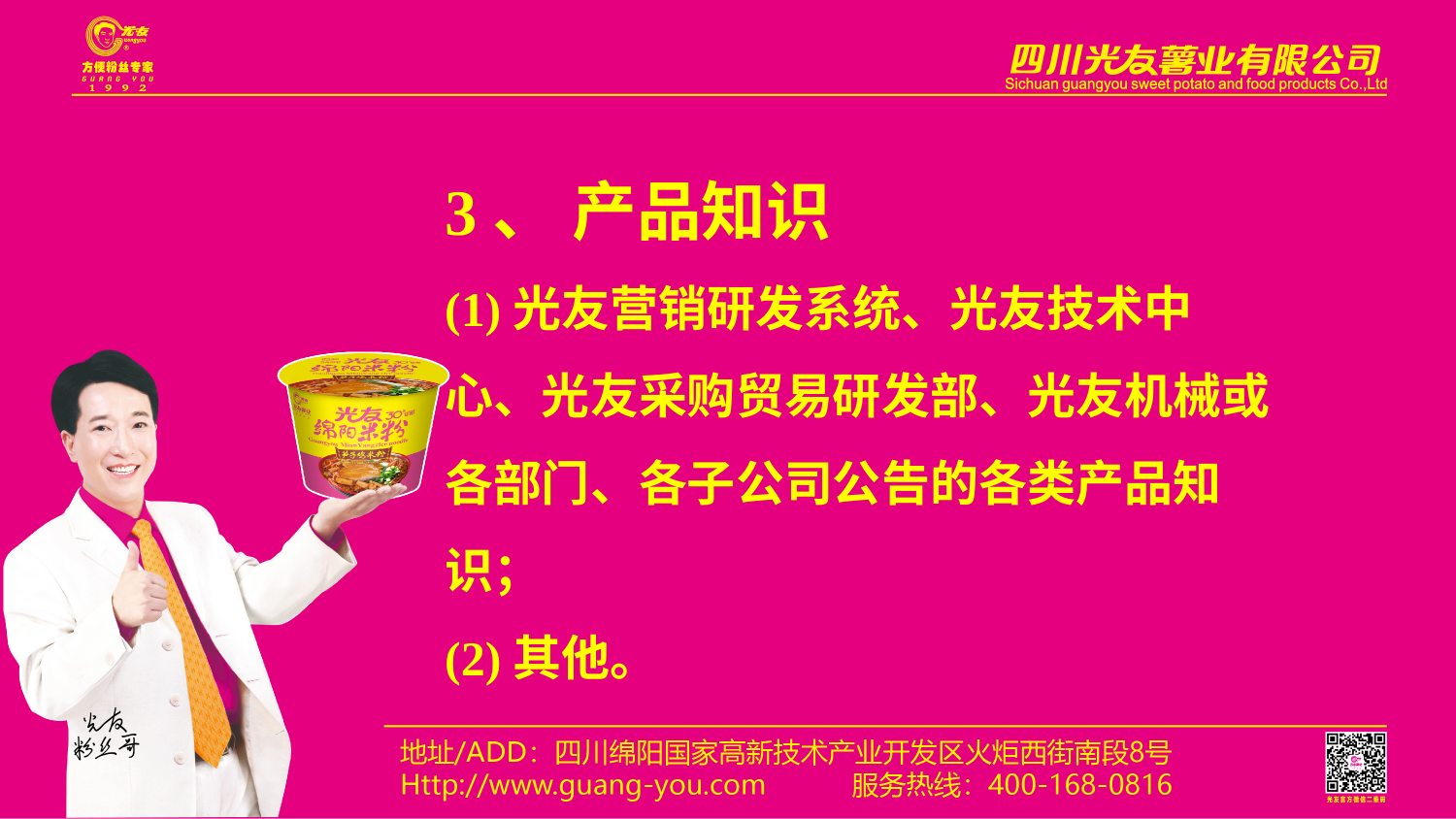

3、 产品知识
(1)光友营销研发系统、光友技术中心、光友采购贸易研发部、光友机械或各部门、各子公司公告的各类产品知识；
(2)其他。